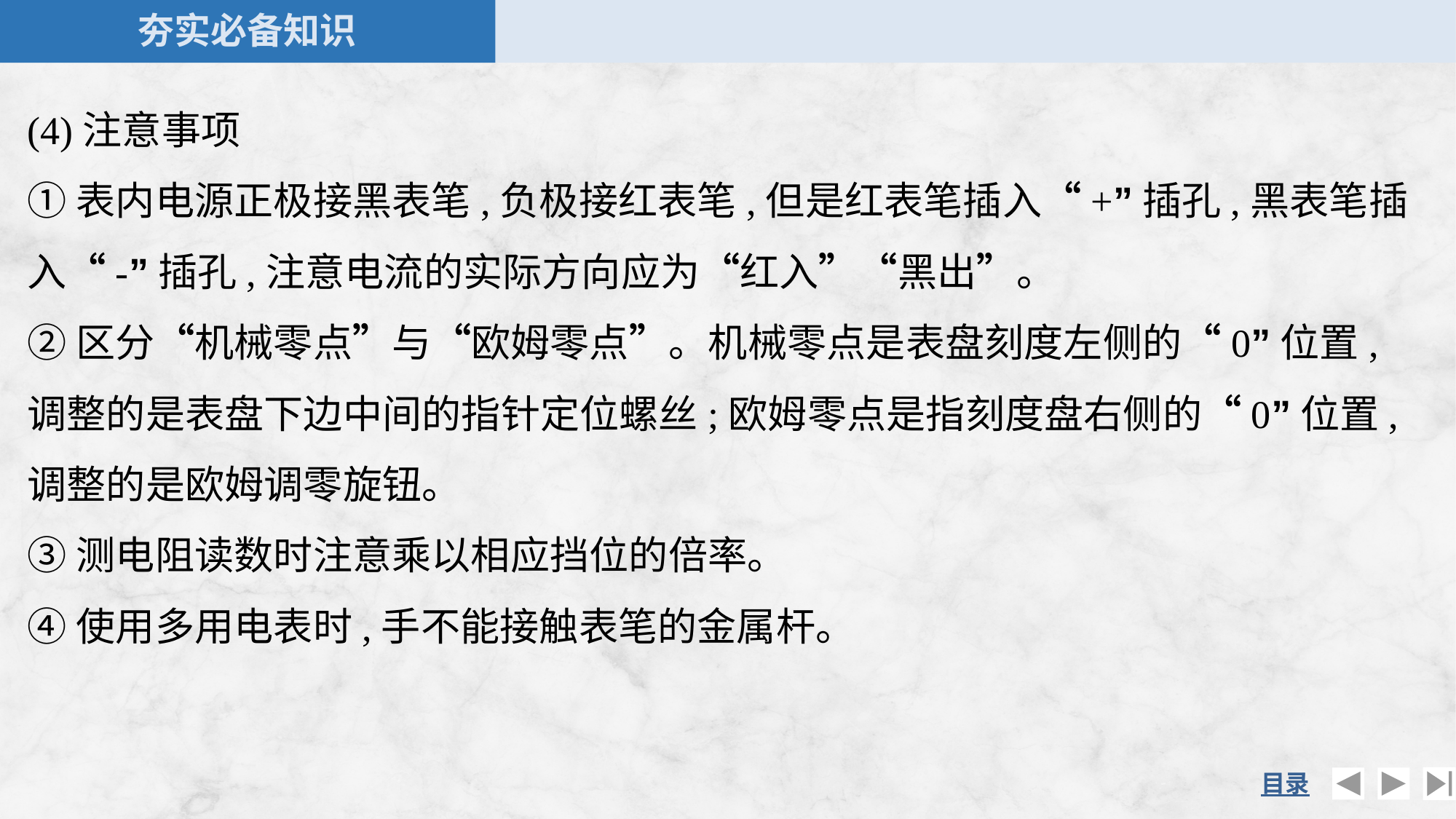

(4)注意事项
①表内电源正极接黑表笔,负极接红表笔,但是红表笔插入“+”插孔,黑表笔插入“-”插孔,注意电流的实际方向应为“红入”“黑出”。
②区分“机械零点”与“欧姆零点”。机械零点是表盘刻度左侧的“0”位置,调整的是表盘下边中间的指针定位螺丝;欧姆零点是指刻度盘右侧的“0”位置,调整的是欧姆调零旋钮。
③测电阻读数时注意乘以相应挡位的倍率。
④使用多用电表时,手不能接触表笔的金属杆。